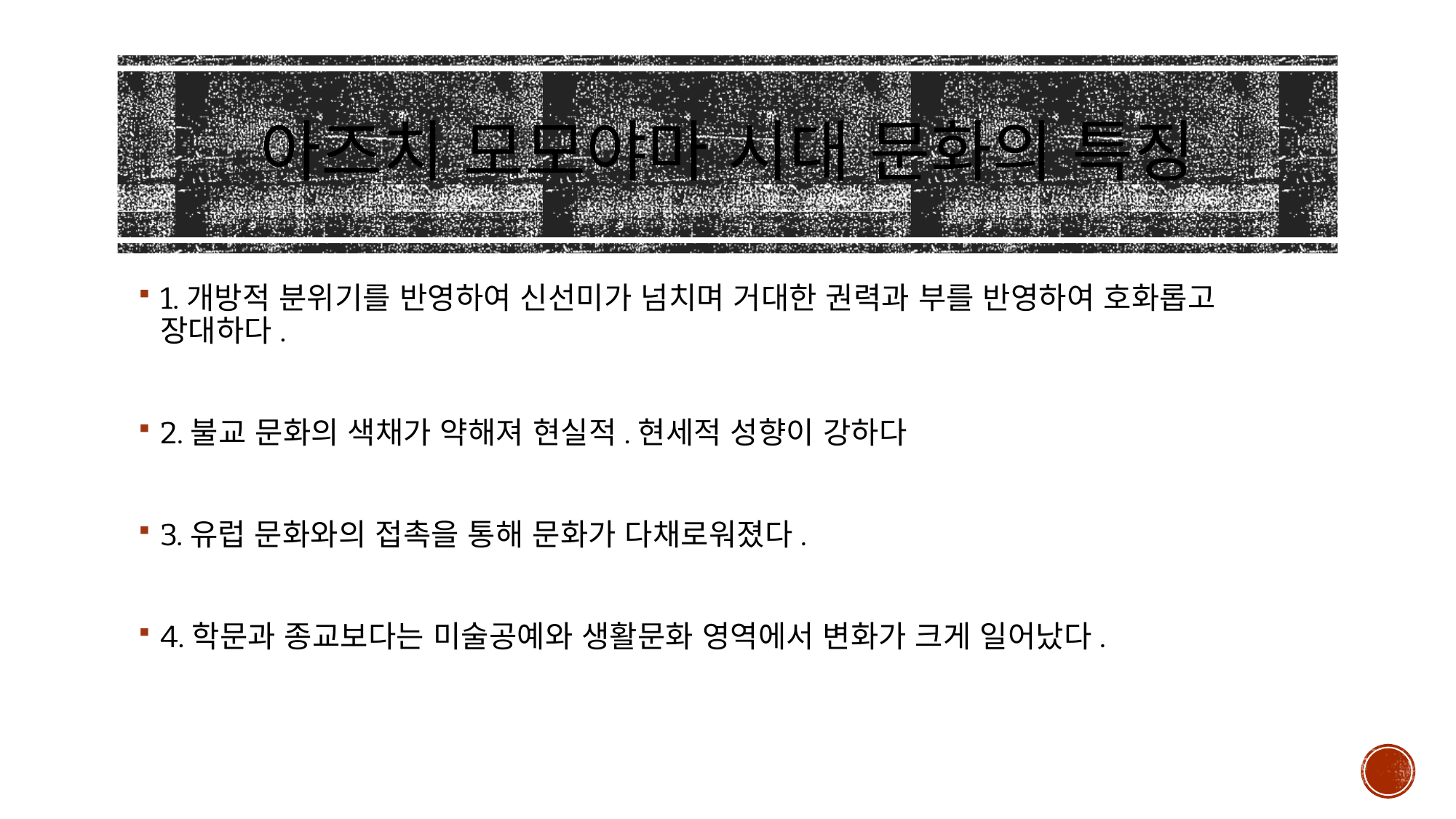

# 아즈치 모모야마 시대 문화의 특징

1.개방적 분위기를 반영하여 신선미가 넘치며 거대한 권력과 부를 반영하여 호화롭고 장대하다.

2.불교 문화의 색채가 약해져 현실적.현세적 성향이 강하다

3.유럽 문화와의 접촉을 통해 문화가 다채로워졌다.

4.학문과 종교보다는 미술공예와 생활문화 영역에서 변화가 크게 일어났다.